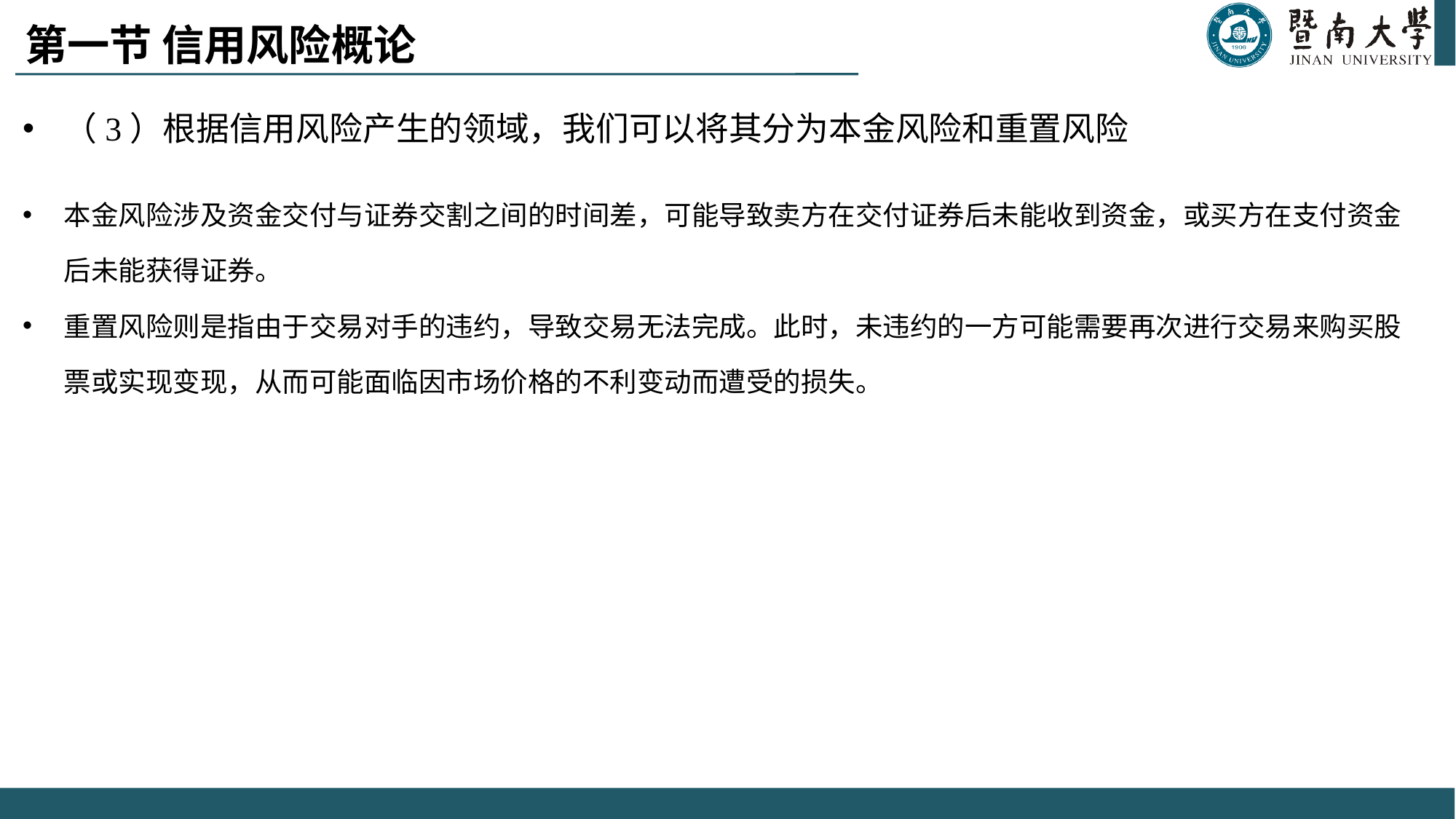

# 第一节 信用风险概论
（3）根据信用风险产生的领域，我们可以将其分为本金风险和重置风险
本金风险涉及资金交付与证券交割之间的时间差，可能导致卖方在交付证券后未能收到资金，或买方在支付资金后未能获得证券。
重置风险则是指由于交易对手的违约，导致交易无法完成。此时，未违约的一方可能需要再次进行交易来购买股票或实现变现，从而可能面临因市场价格的不利变动而遭受的损失。